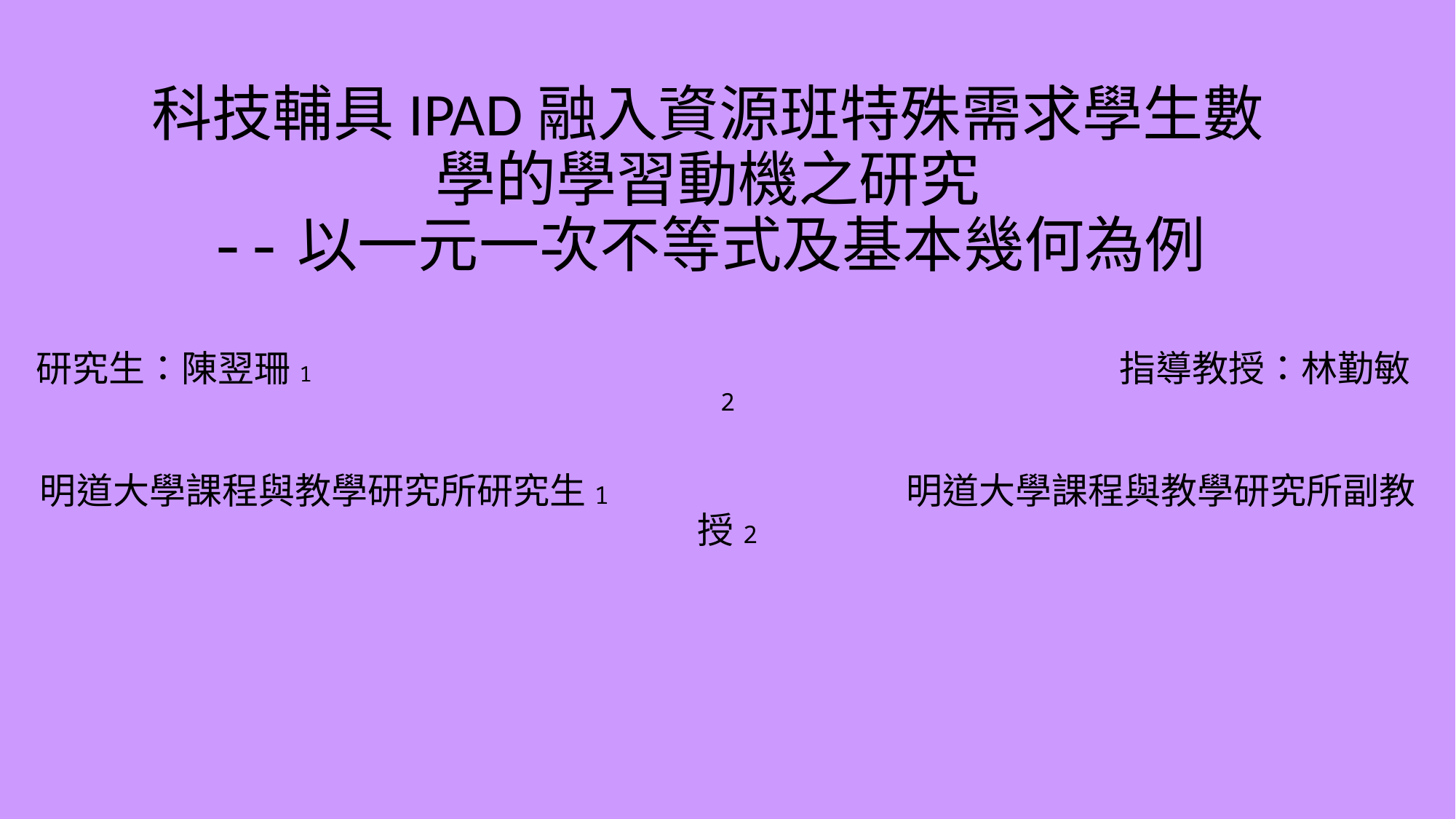

# 科技輔具IPAD融入資源班特殊需求學生數學的學習動機之研究 --以一元一次不等式及基本幾何為例
研究生：陳翌珊1                                                               指導教授：林勤敏2

明道大學課程與教學研究所研究生1                    明道大學課程與教學研究所副教授2